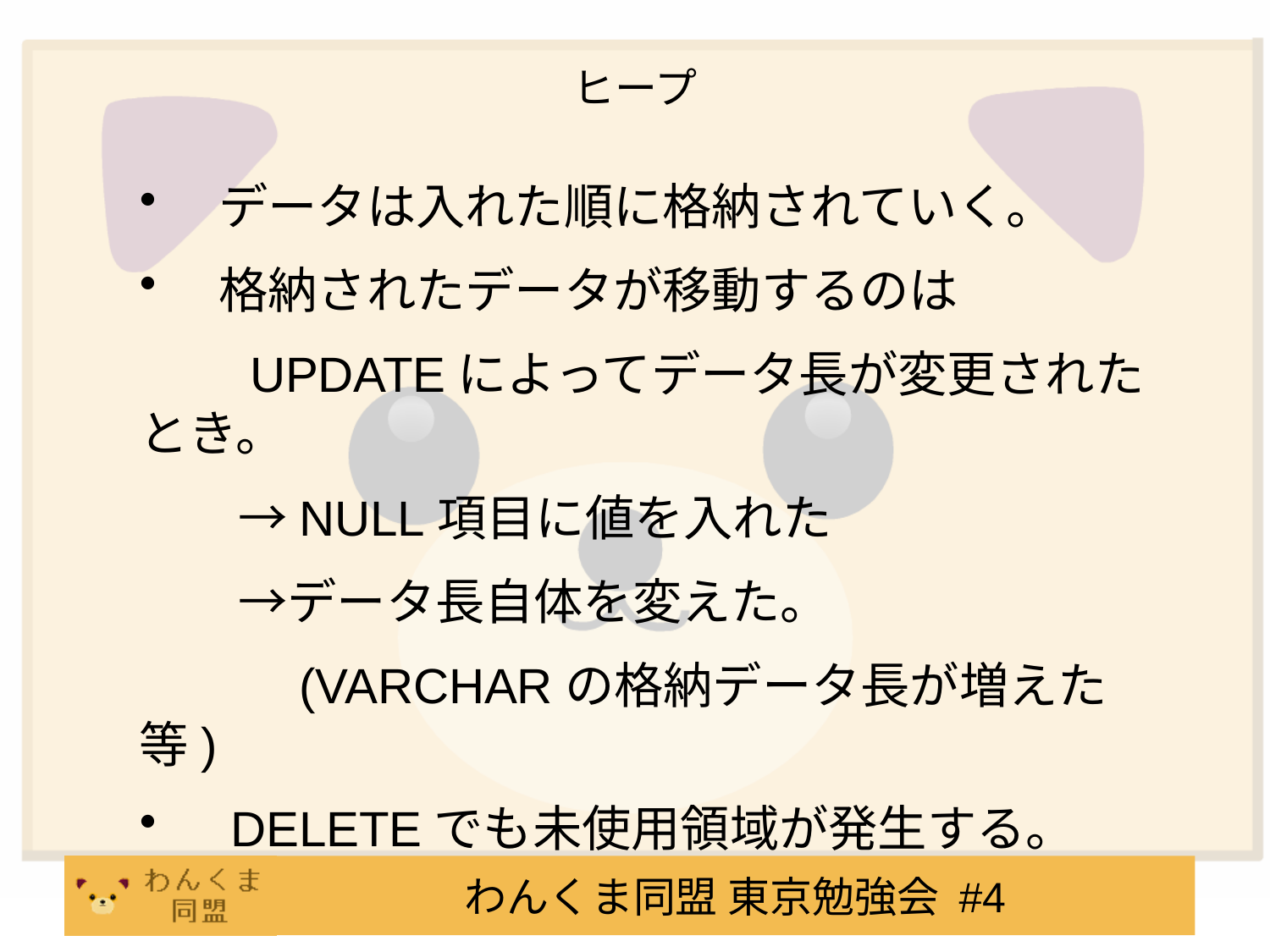

ヒープ
　データは入れた順に格納されていく。
　格納されたデータが移動するのは
　　UPDATEによってデータ長が変更されたとき。
　　→NULL項目に値を入れた
　　→データ長自体を変えた。
　　　(VARCHARの格納データ長が増えた等)
　DELETEでも未使用領域が発生する。